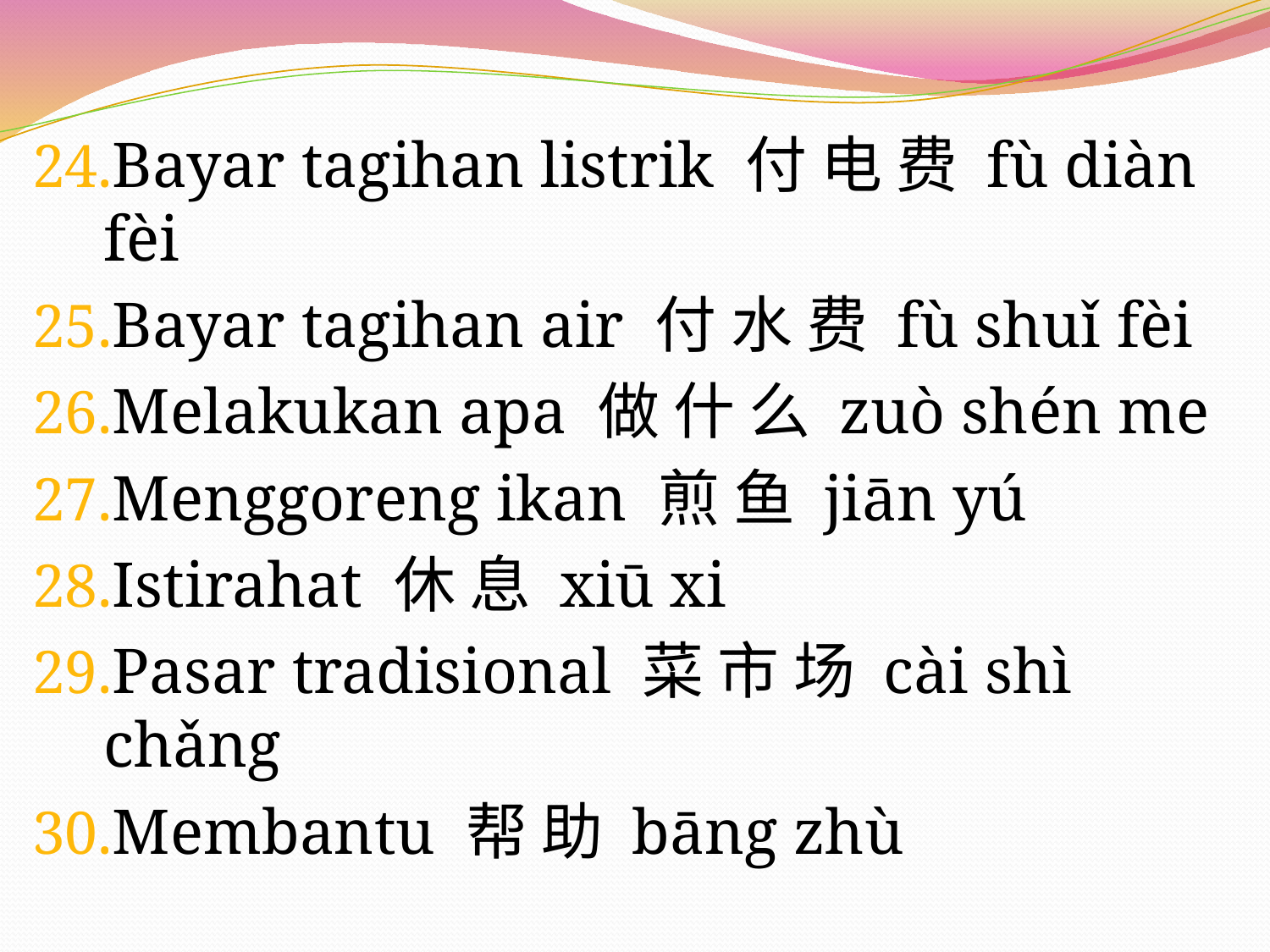

Bayar tagihan listrik 付 电 费 fù diàn fèi
Bayar tagihan air 付 水 费 fù shuǐ fèi
Melakukan apa 做 什 么 zuò shén me
Menggoreng ikan 煎 鱼 jiān yú
Istirahat 休 息 xiū xi
Pasar tradisional 菜 市 场 cài shì chǎng
Membantu 帮 助 bāng zhù